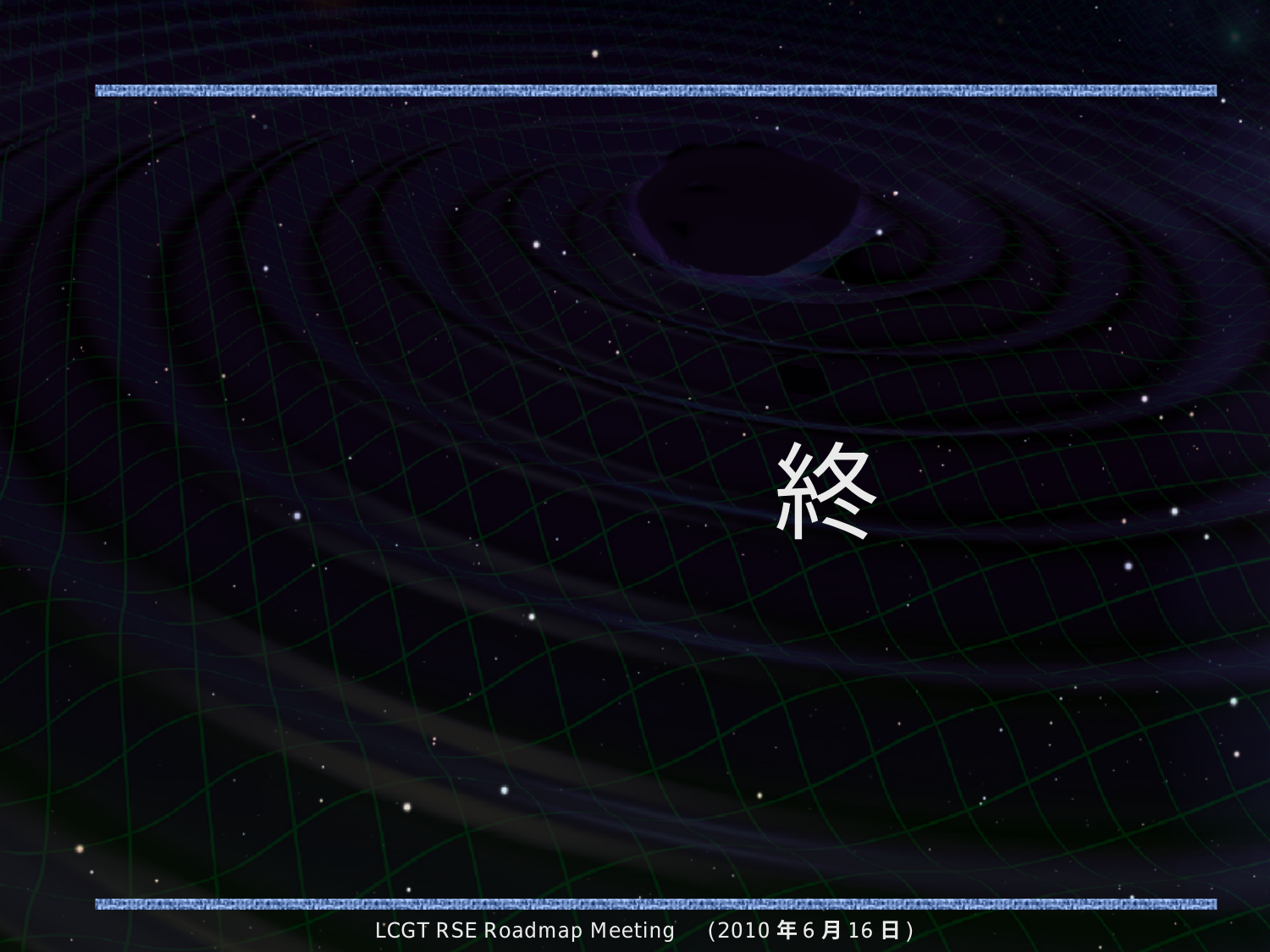

#
　　　　　  　終
LCGT RSE Roadmap Meeting　(2010年6月16日)